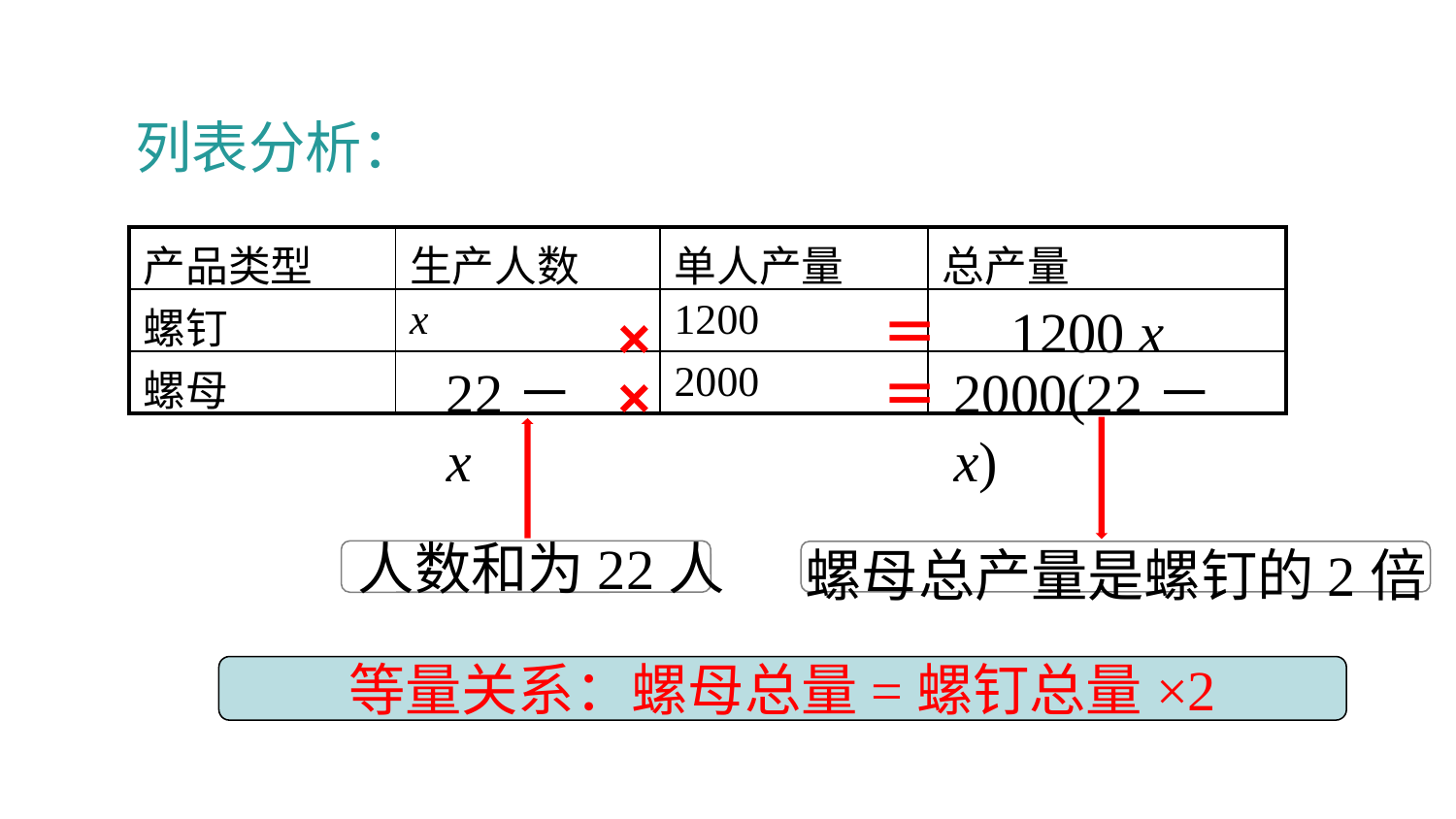

列表分析：
| 产品类型 | 生产人数 | 单人产量 | 总产量 |
| --- | --- | --- | --- |
| 螺钉 | x | 1200 |  |
| 螺母 |  | 2000 |  |
1200 x
＝
×
2000(22－x)
＝
×
22－x

人数和为22人
螺母总产量是螺钉的2倍
等量关系：螺母总量=螺钉总量×2